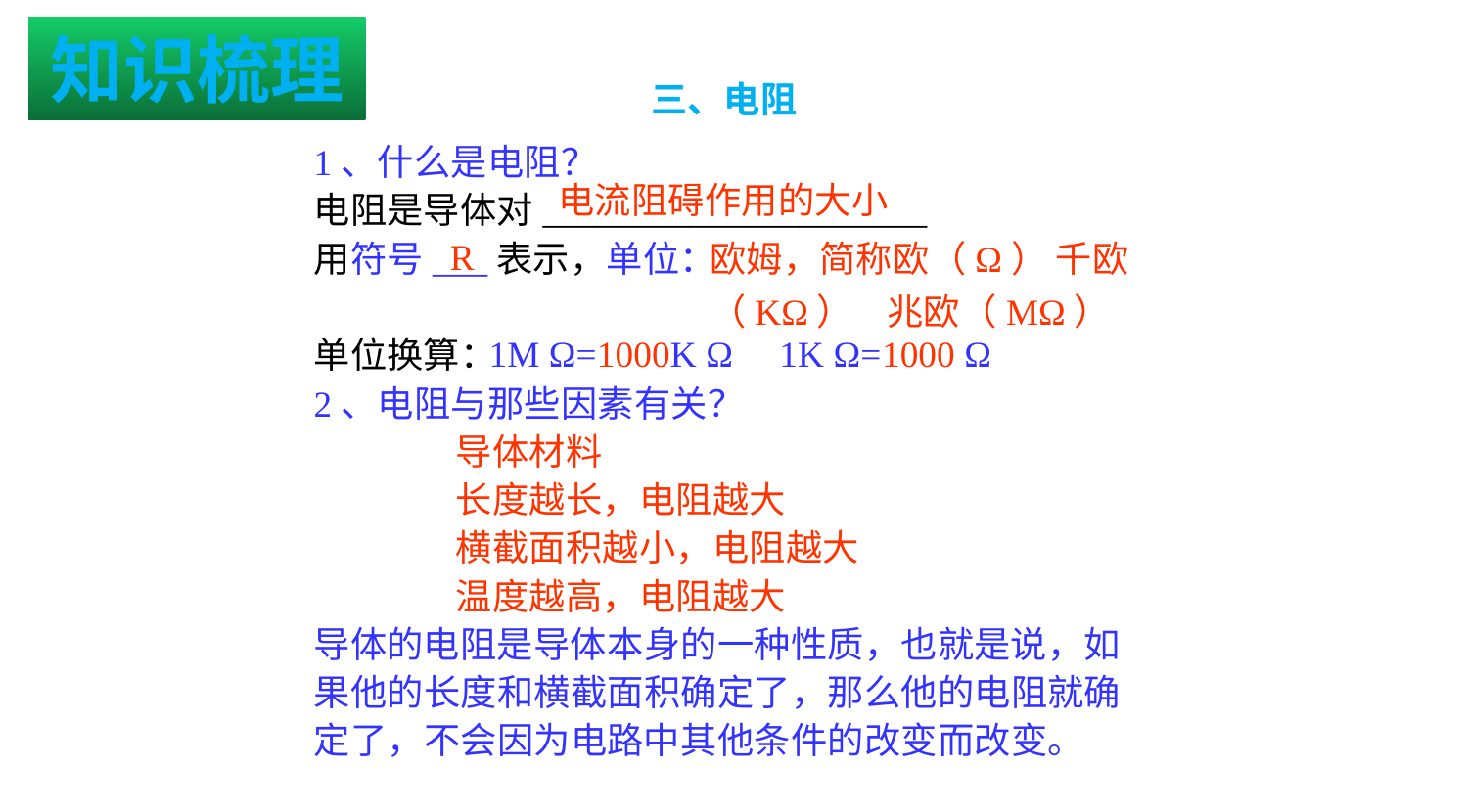

知识梳理
三、电阻
1、什么是电阻？
电阻是导体对_____________________
用符号___表示，单位：

单位换算：
2、电阻与那些因素有关？
                导体材料
                长度越长，电阻越大
                横截面积越小，电阻越大
                温度越高，电阻越大
导体的电阻是导体本身的一种性质，也就是说，如果他的长度和横截面积确定了，那么他的电阻就确定了，不会因为电路中其他条件的改变而改变。
电流阻碍作用的大小
R
欧姆，简称欧（Ω） 千欧（KΩ）    兆欧（MΩ）
1M Ω=1000K Ω     1K Ω=1000 Ω